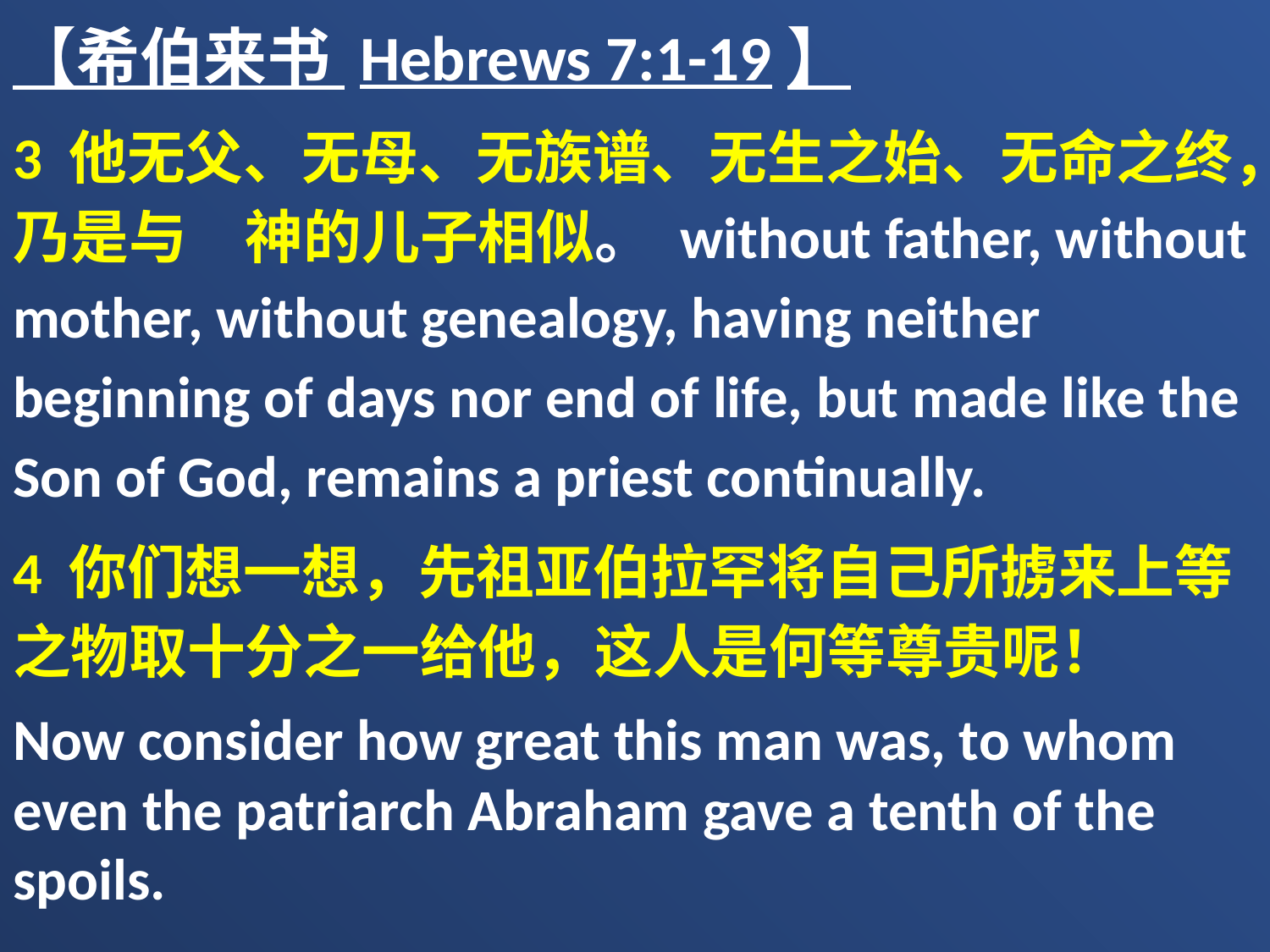

【希伯来书 Hebrews 7:1-19】
3 他无父、无母、无族谱、无生之始、无命之终，乃是与　神的儿子相似。 without father, without mother, without genealogy, having neither beginning of days nor end of life, but made like the Son of God, remains a priest continually.
4 你们想一想，先祖亚伯拉罕将自己所掳来上等之物取十分之一给他，这人是何等尊贵呢！
Now consider how great this man was, to whom even the patriarch Abraham gave a tenth of the spoils.